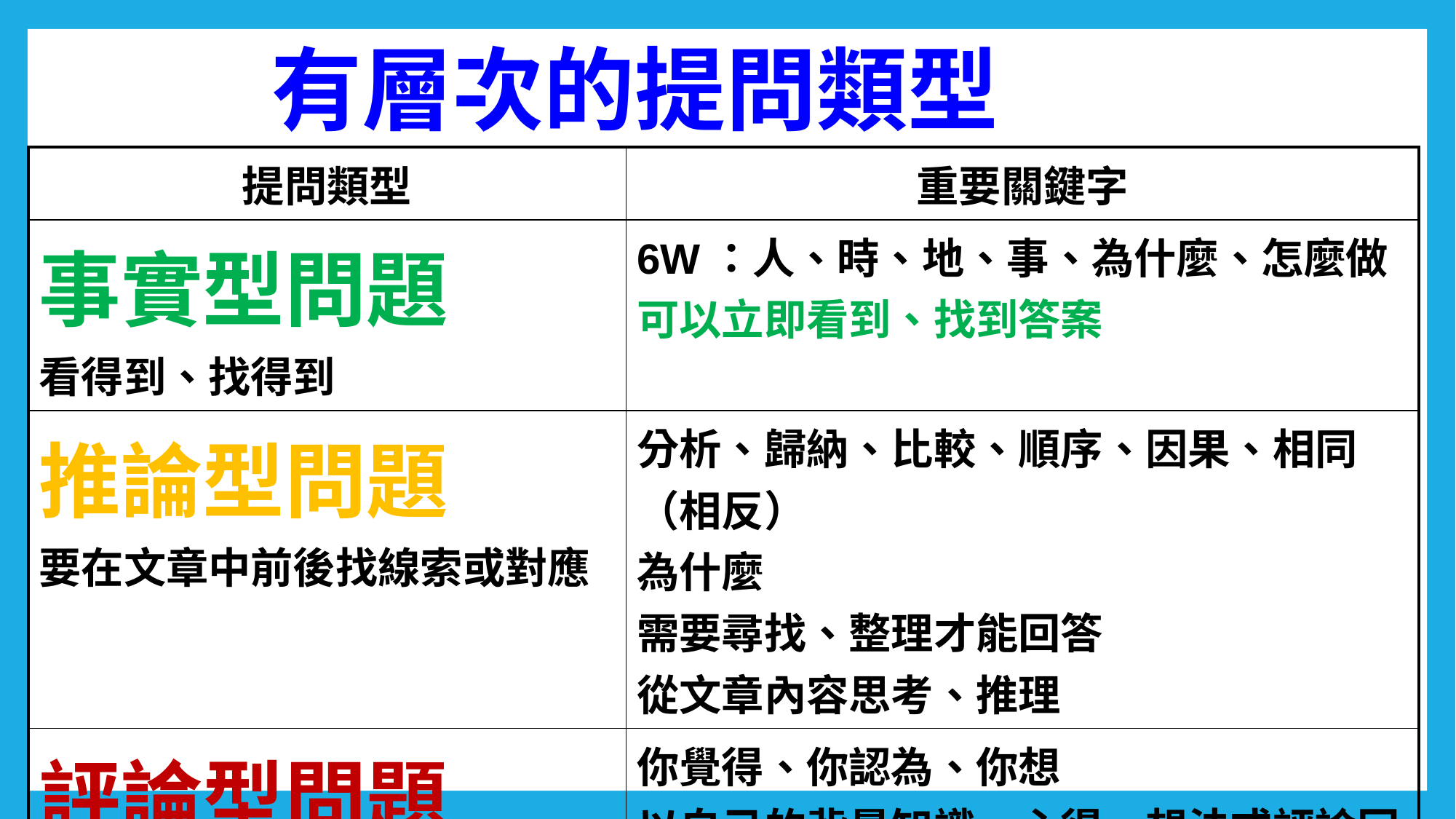

# 有層次的提問類型
| 提問類型 | 重要關鍵字 |
| --- | --- |
| 事實型問題 看得到、找得到 | 6W：人、時、地、事、為什麼、怎麼做 可以立即看到、找到答案 |
| 推論型問題 要在文章中前後找線索或對應 | 分析、歸納、比較、順序、因果、相同（相反） 為什麼 需要尋找、整理才能回答 從文章內容思考、推理 |
| 評論型問題 給文章、主角建議與評價 | 你覺得、你認為、你想 以自己的背景知識、心得、想法或評論回答。 |